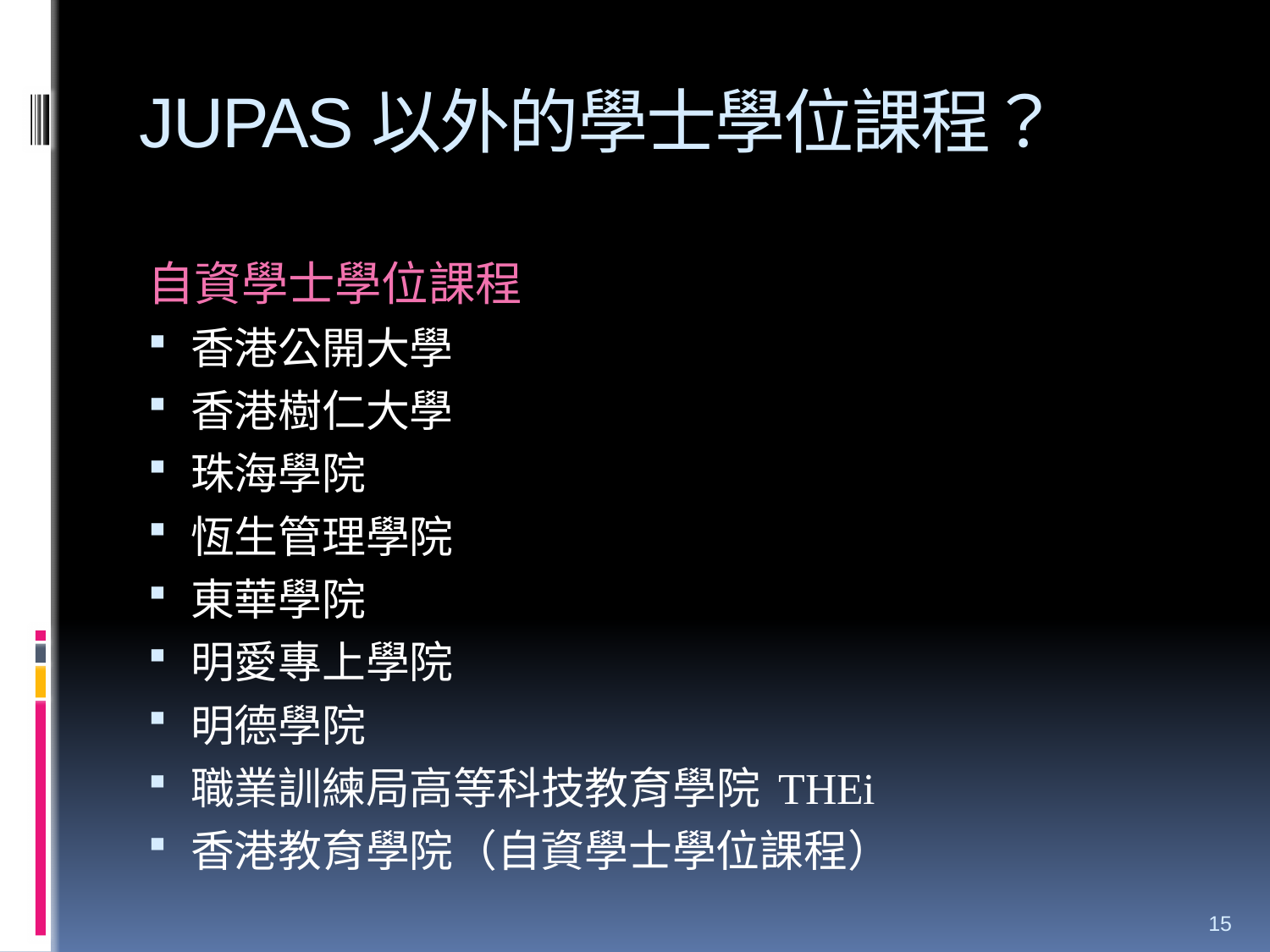

# JUPAS以外的學士學位課程？
自資學士學位課程
香港公開大學
香港樹仁大學
珠海學院
恆生管理學院
東華學院
明愛專上學院
明德學院
職業訓練局高等科技教育學院 THEi
香港教育學院（自資學士學位課程）
15